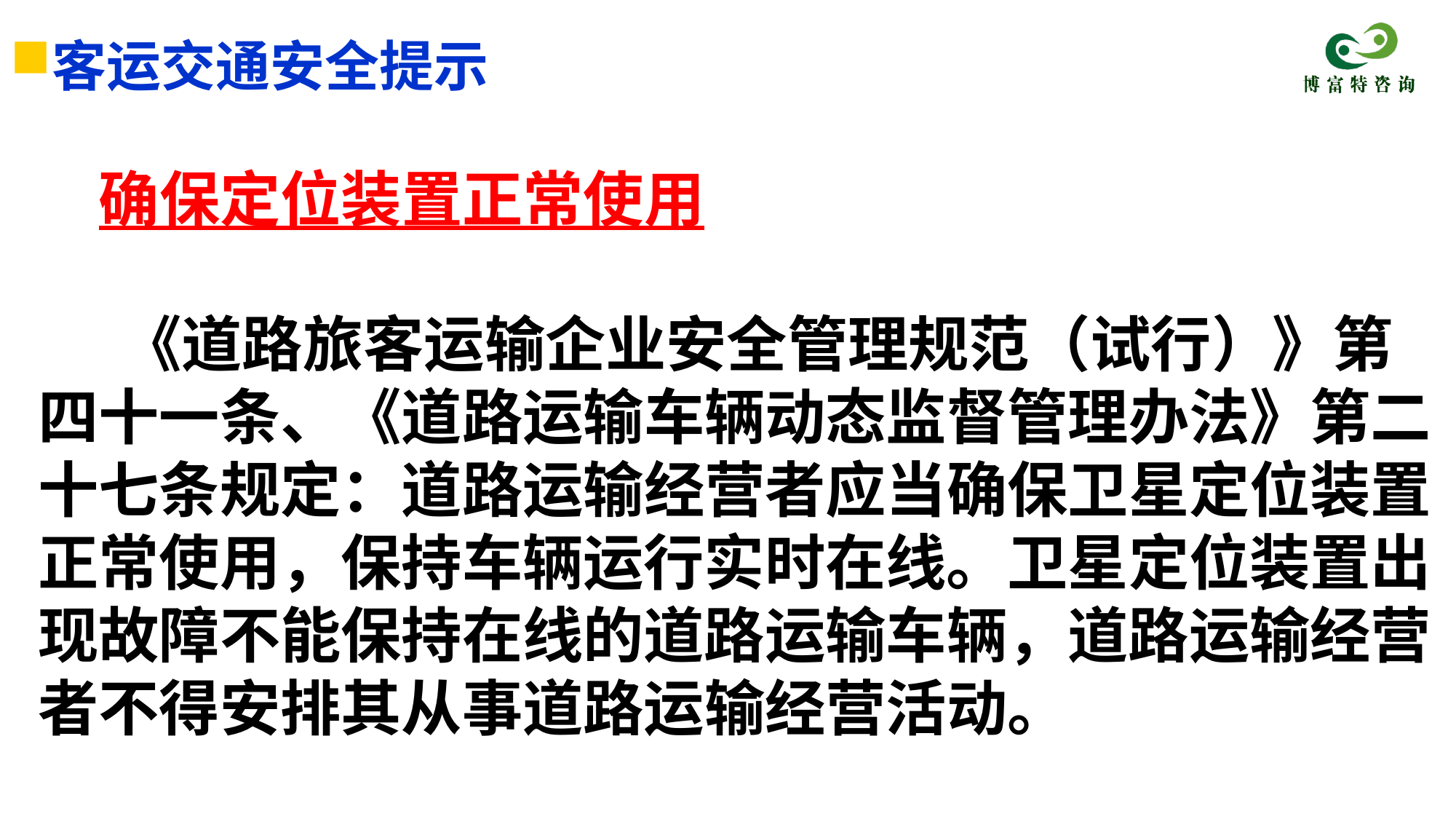

客运交通安全提示
     确保定位装置正常使用
      《道路旅客运输企业安全管理规范（试行）》第四十一条、《道路运输车辆动态监督管理办法》第二十七条规定：道路运输经营者应当确保卫星定位装置正常使用，保持车辆运行实时在线。卫星定位装置出现故障不能保持在线的道路运输车辆，道路运输经营者不得安排其从事道路运输经营活动。